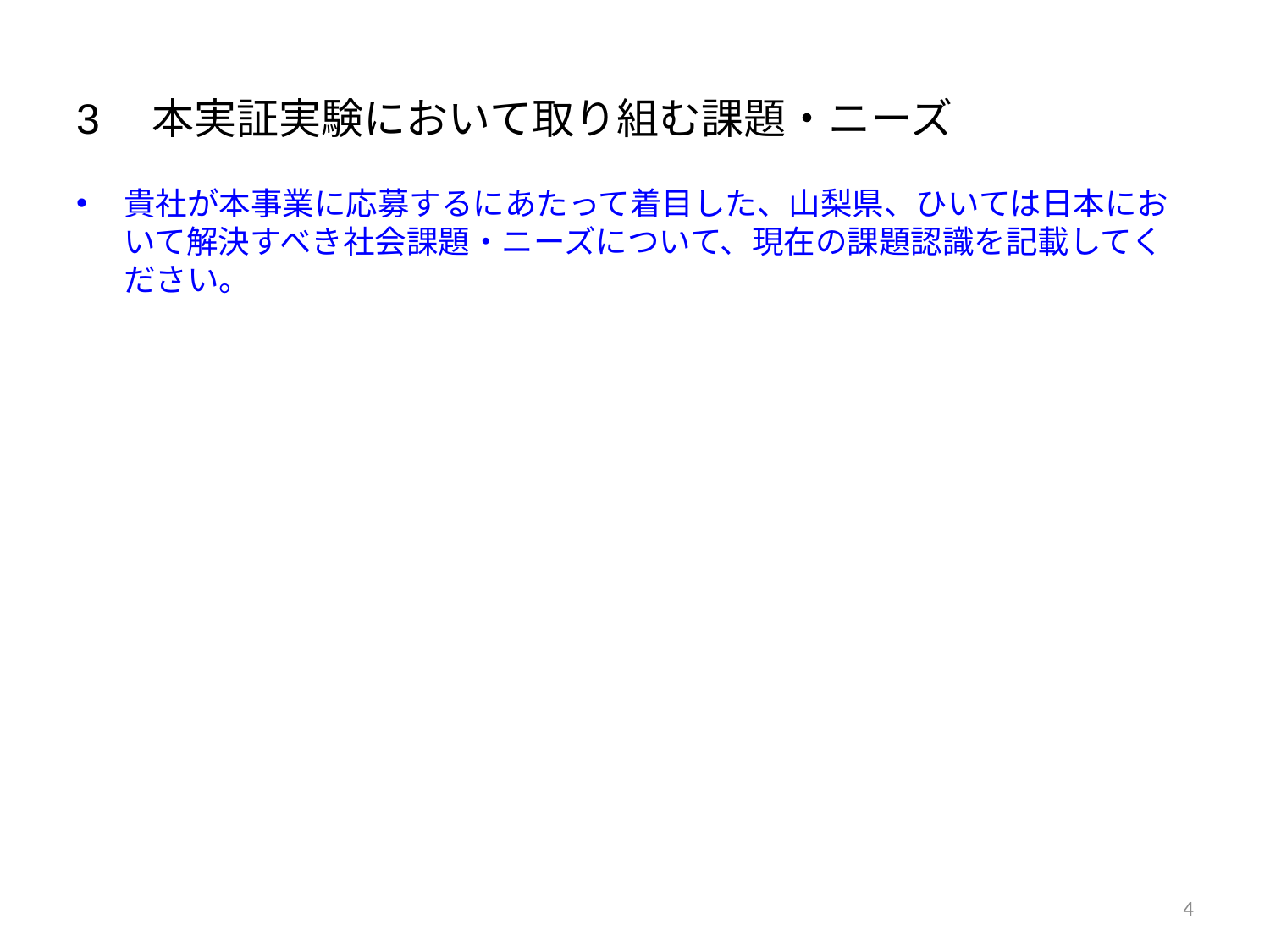

# 3　本実証実験において取り組む課題・ニーズ
貴社が本事業に応募するにあたって着目した、山梨県、ひいては日本において解決すべき社会課題・ニーズについて、現在の課題認識を記載してください。
4